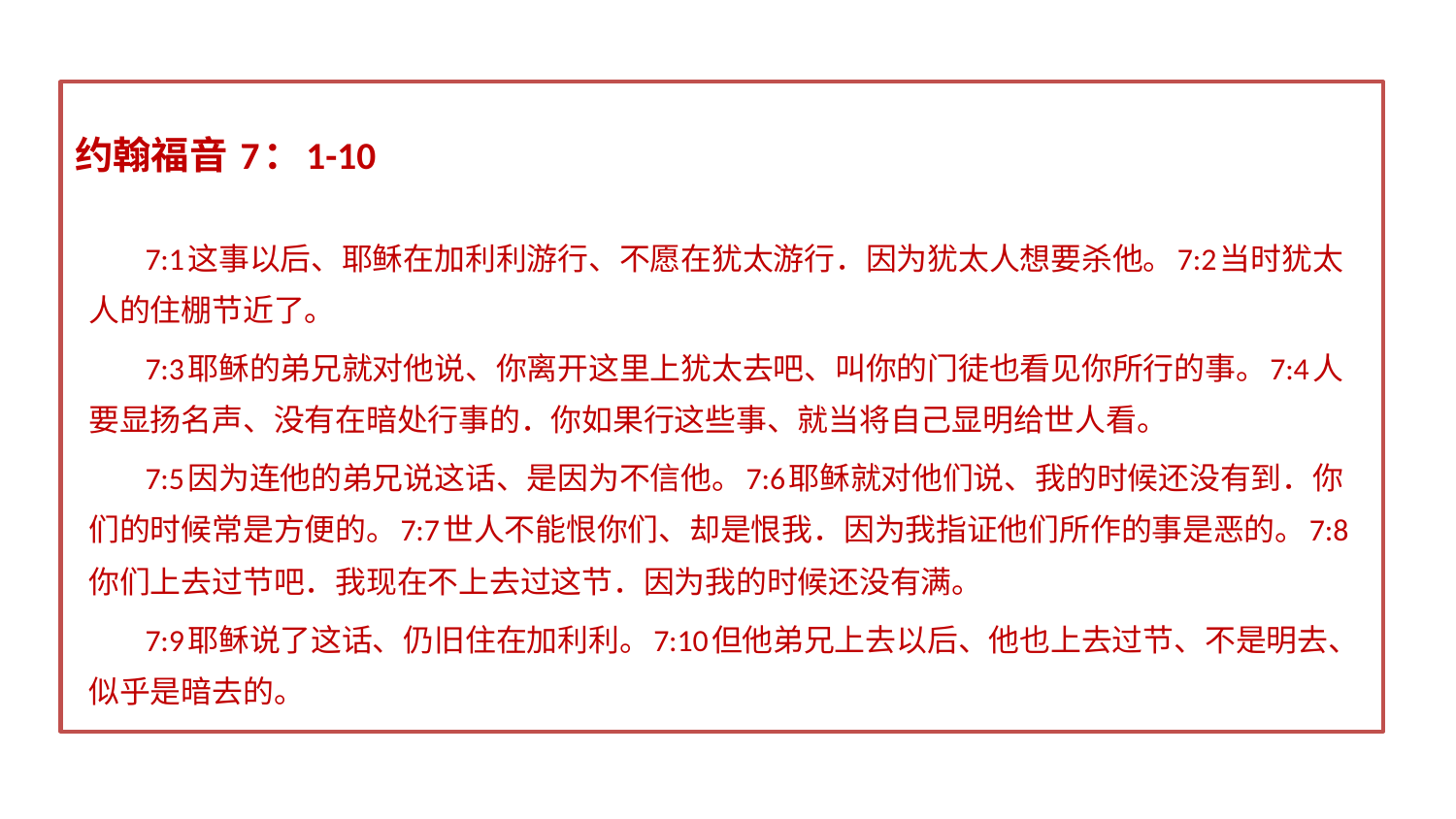

约翰福音 7：1-10

        7:1这事以后、耶稣在加利利游行、不愿在犹太游行．因为犹太人想要杀他。7:2当时犹太人的住棚节近了。
        7:3耶稣的弟兄就对他说、你离开这里上犹太去吧、叫你的门徒也看见你所行的事。7:4人要显扬名声、没有在暗处行事的．你如果行这些事、就当将自己显明给世人看。
        7:5因为连他的弟兄说这话、是因为不信他。7:6耶稣就对他们说、我的时候还没有到．你们的时候常是方便的。7:7世人不能恨你们、却是恨我．因为我指证他们所作的事是恶的。7:8你们上去过节吧．我现在不上去过这节．因为我的时候还没有满。
        7:9耶稣说了这话、仍旧住在加利利。7:10但他弟兄上去以后、他也上去过节、不是明去、似乎是暗去的。